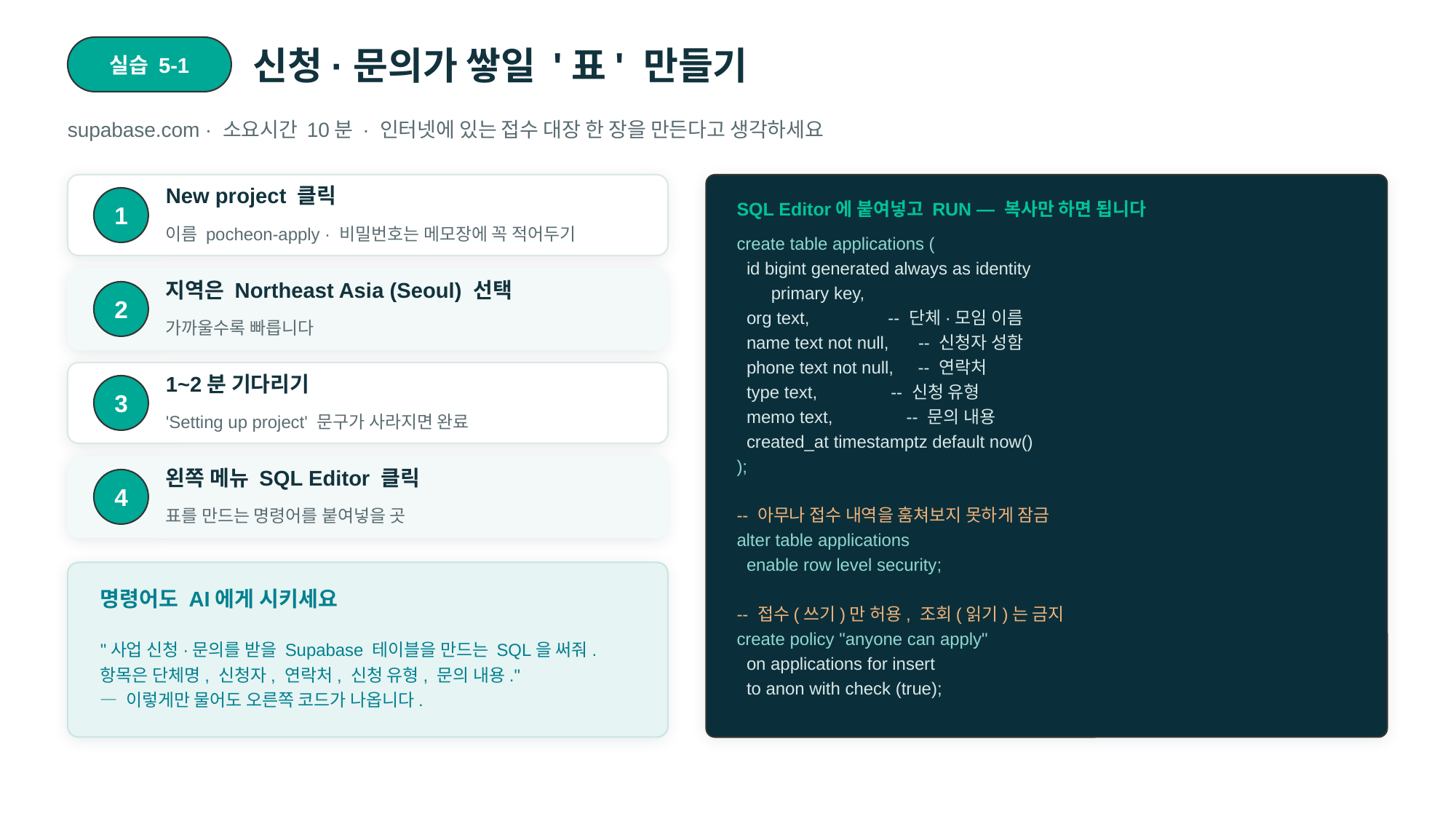

실습 5-1
신청·문의가 쌓일 '표' 만들기
supabase.com · 소요시간 10분 · 인터넷에 있는 접수 대장 한 장을 만든다고 생각하세요

New project 클릭

1
SQL Editor에 붙여넣고 RUN — 복사만 하면 됩니다
이름 pocheon-apply · 비밀번호는 메모장에 꼭 적어두기
create table applications (
  id bigint generated always as identity
       primary key,
  org text,                -- 단체·모임 이름
  name text not null,      -- 신청자 성함
  phone text not null,     -- 연락처
  type text,               -- 신청 유형
  memo text,               -- 문의 내용
  created_at timestamptz default now()
);

-- 아무나 접수 내역을 훔쳐보지 못하게 잠금
alter table applications
  enable row level security;

-- 접수(쓰기)만 허용, 조회(읽기)는 금지
create policy "anyone can apply"
  on applications for insert
  to anon with check (true);

지역은 Northeast Asia (Seoul) 선택

2
가까울수록 빠릅니다

1~2분 기다리기

3
'Setting up project' 문구가 사라지면 완료

왼쪽 메뉴 SQL Editor 클릭

4
표를 만드는 명령어를 붙여넣을 곳

명령어도 AI에게 시키세요
"사업 신청·문의를 받을 Supabase 테이블을 만드는 SQL을 써줘. 항목은 단체명, 신청자, 연락처, 신청 유형, 문의 내용."
— 이렇게만 물어도 오른쪽 코드가 나옵니다.